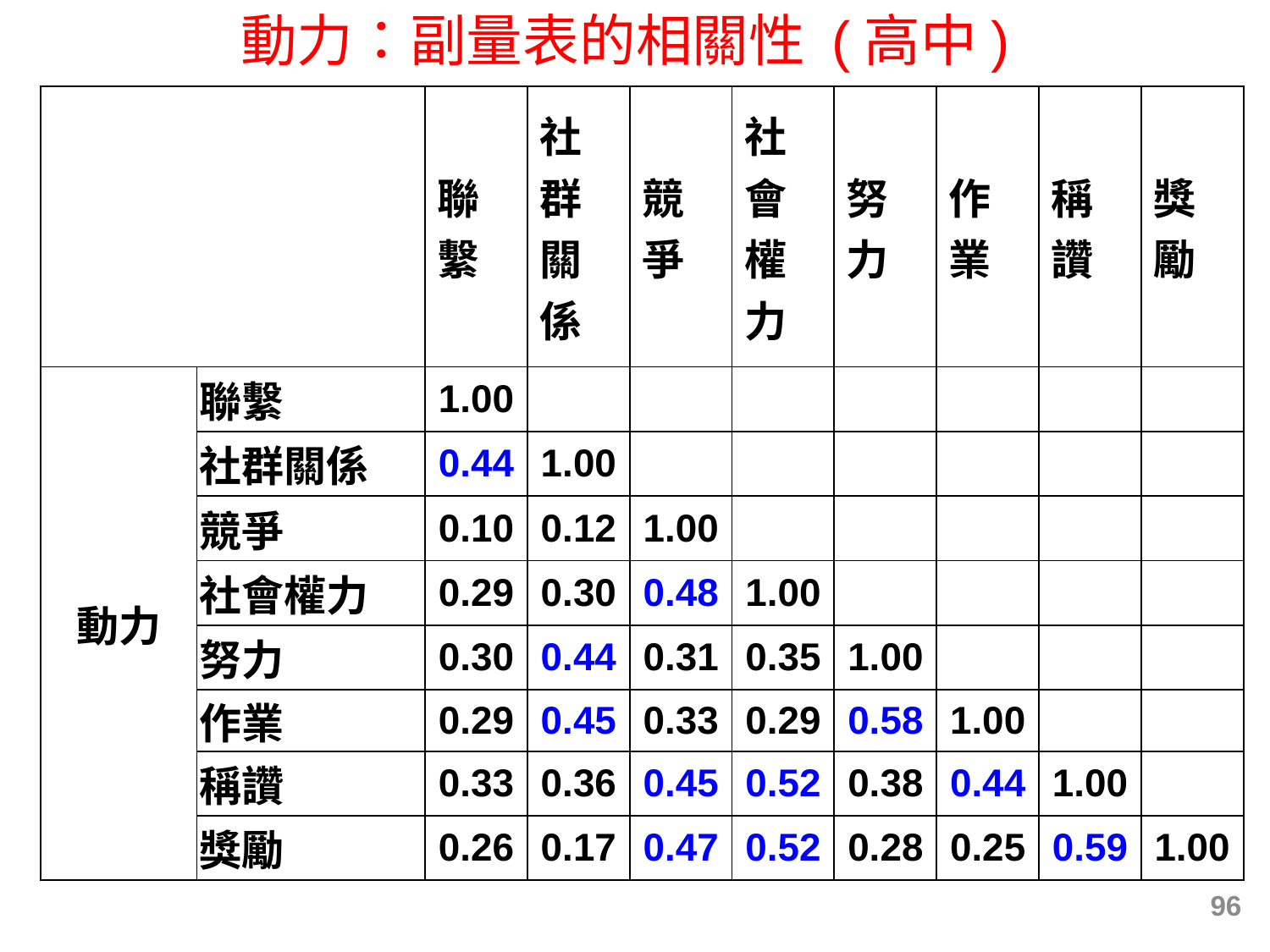

動力：副量表的相關性 (高中)
|  |  | 聯繫 | 社群關係 | 競爭 | 社會權力 | 努力 | 作業 | 稱讚 | 獎勵 |
| --- | --- | --- | --- | --- | --- | --- | --- | --- | --- |
| 動力 | 聯繫 | 1.00 |  |  |  |  |  |  |  |
|  | 社群關係 | 0.44 | 1.00 |  |  |  |  |  |  |
|  | 競爭 | 0.10 | 0.12 | 1.00 |  |  |  |  |  |
|  | 社會權力 | 0.29 | 0.30 | 0.48 | 1.00 |  |  |  |  |
|  | 努力 | 0.30 | 0.44 | 0.31 | 0.35 | 1.00 |  |  |  |
|  | 作業 | 0.29 | 0.45 | 0.33 | 0.29 | 0.58 | 1.00 |  |  |
|  | 稱讚 | 0.33 | 0.36 | 0.45 | 0.52 | 0.38 | 0.44 | 1.00 |  |
|  | 獎勵 | 0.26 | 0.17 | 0.47 | 0.52 | 0.28 | 0.25 | 0.59 | 1.00 |
96